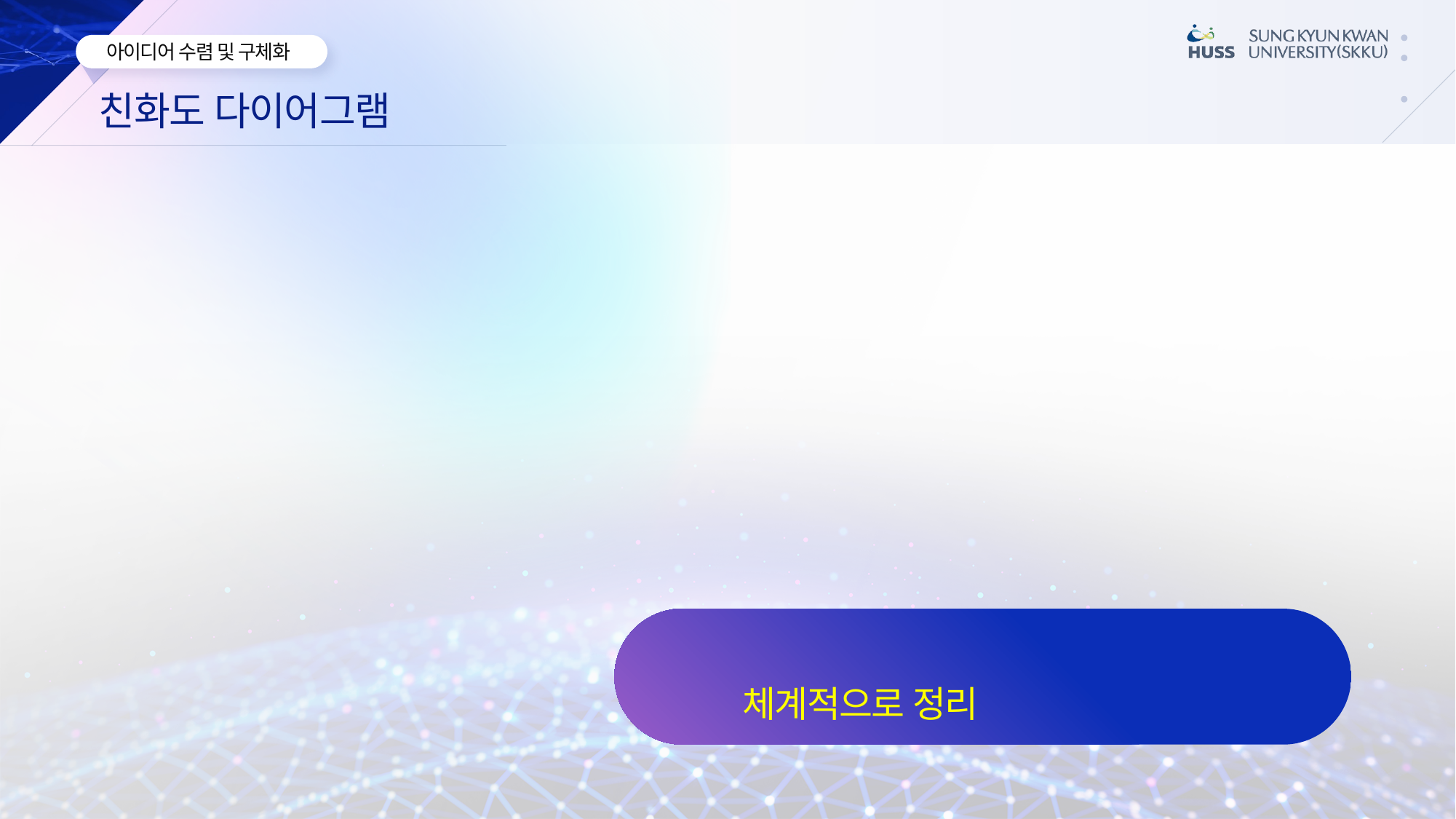

친화도 다이어그램
흩어져 있는 수많은 아이디어들을
체계적으로 정리하는 것부터 시작